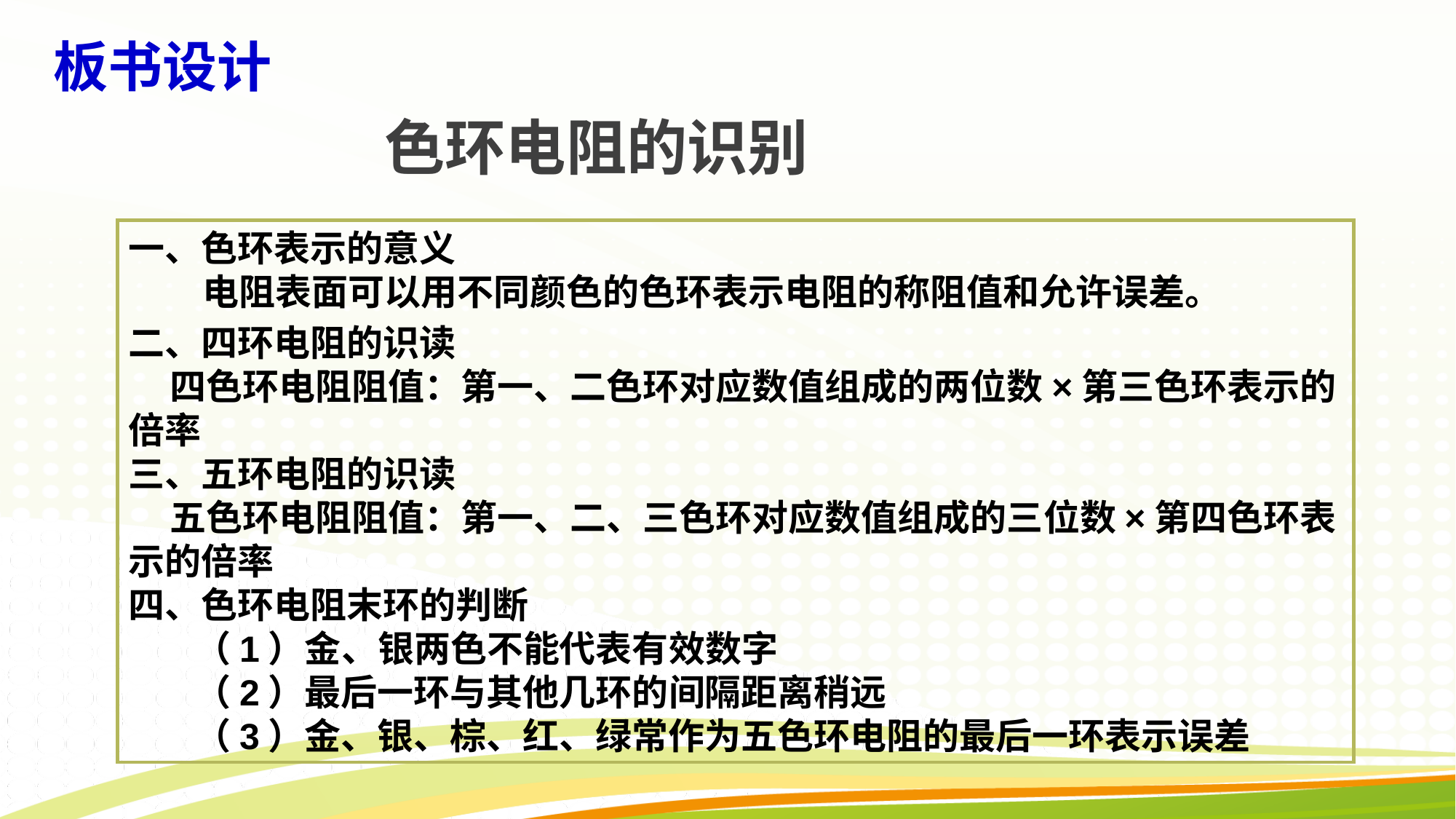

板书设计
色环电阻的识别
一、色环表示的意义
        电阻表面可以用不同颜色的色环表示电阻的称阻值和允许误差。
二、四环电阻的识读
    四色环电阻阻值：第一、二色环对应数值组成的两位数×第三色环表示的倍率
三、五环电阻的识读
    五色环电阻阻值：第一、二、三色环对应数值组成的三位数×第四色环表示的倍率
四、色环电阻末环的判断
       （1）金、银两色不能代表有效数字
       （2）最后一环与其他几环的间隔距离稍远
       （3）金、银、棕、红、绿常作为五色环电阻的最后一环表示误差